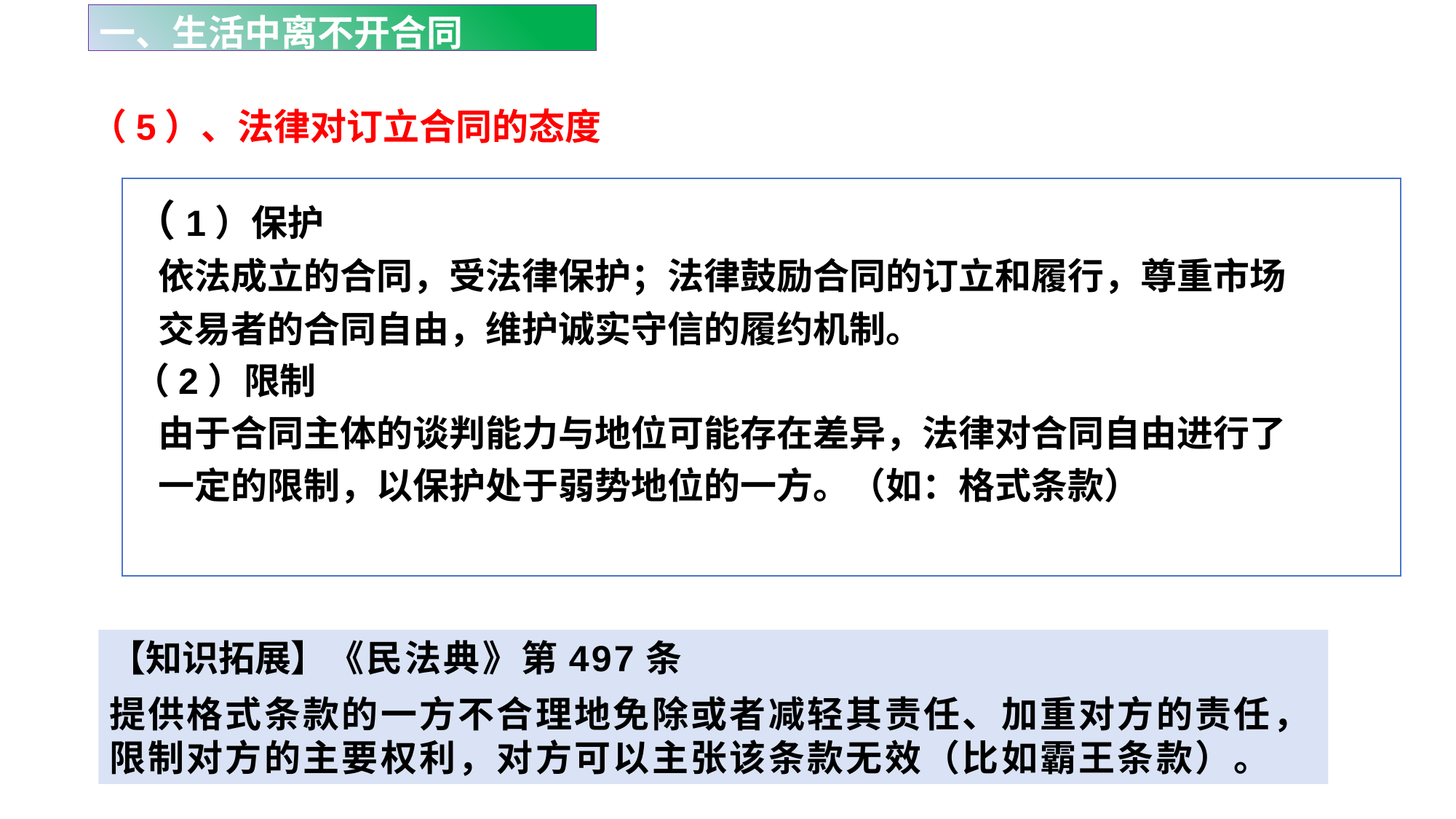

一、生活中离不开合同
（5）、法律对订立合同的态度
（1）保护
  依法成立的合同，受法律保护；法律鼓励合同的订立和履行，尊重市场
  交易者的合同自由，维护诚实守信的履约机制。
（2）限制
  由于合同主体的谈判能力与地位可能存在差异，法律对合同自由进行了
  一定的限制，以保护处于弱势地位的一方。（如：格式条款）

【知识拓展】《民法典》第497条
提供格式条款的一方不合理地免除或者减轻其责任、加重对方的责任，限制对方的主要权利，对方可以主张该条款无效（比如霸王条款）。